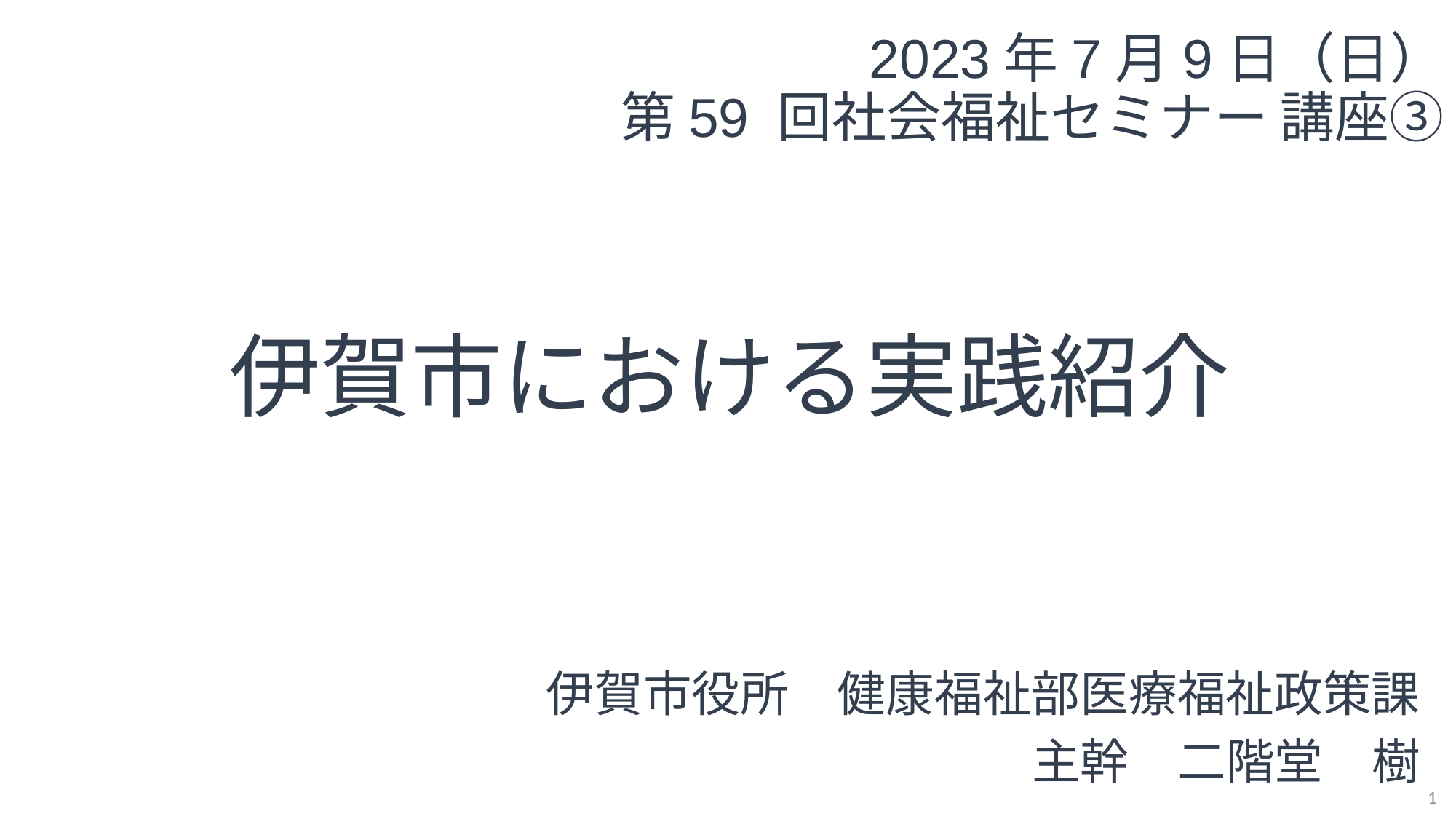

2023年7月9日（日）
第59 回社会福祉セミナー 講座③
# 伊賀市における実践紹介
伊賀市役所　健康福祉部医療福祉政策課
　主幹　二階堂　樹

1